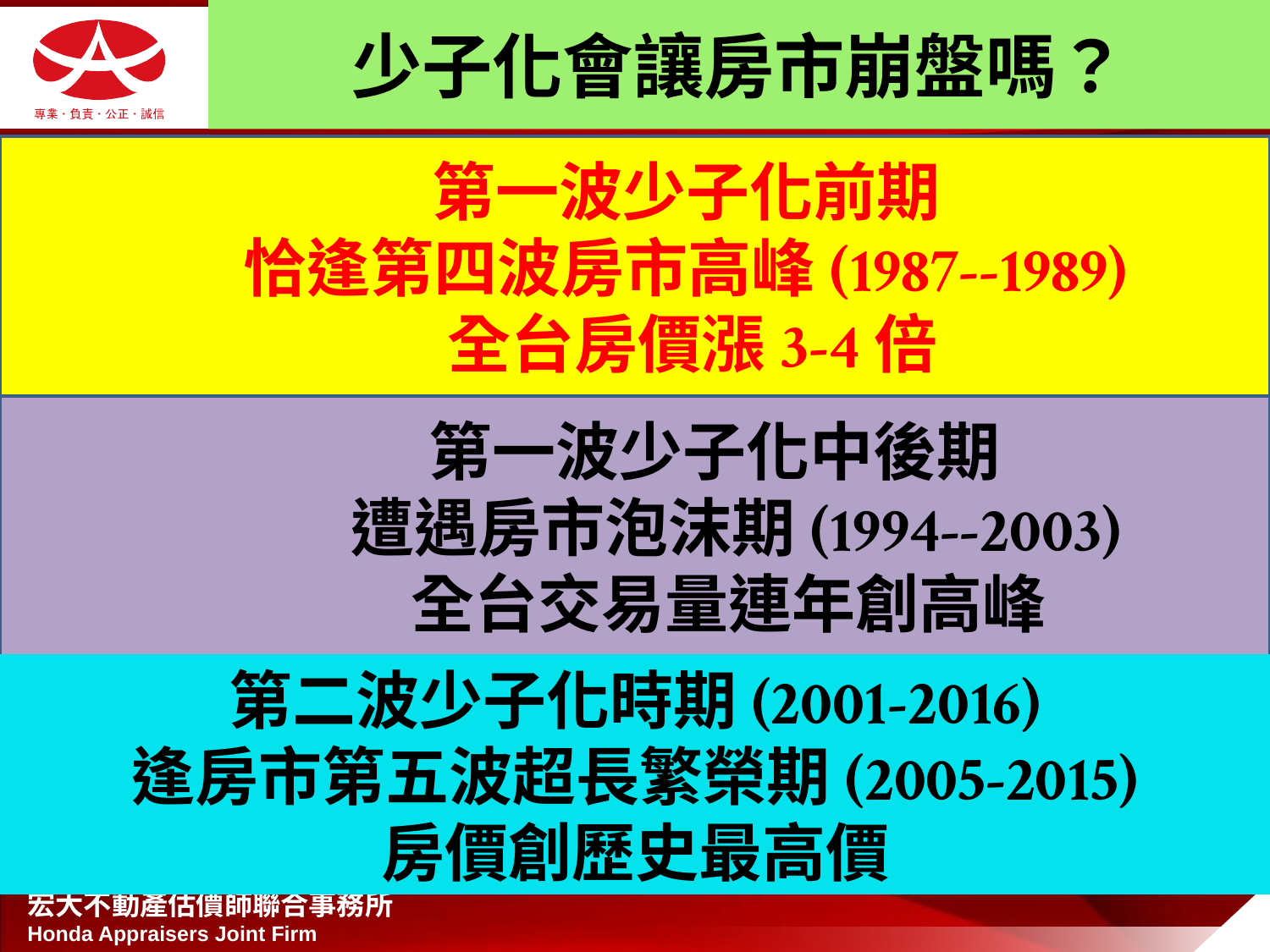

# 少子化會讓房市崩盤嗎？
      第一波少子化前期
      恰逢第四波房市高峰(1987--1989)
       全台房價漲3-4倍

          第一波少子化中後期
             遭遇房市泡沫期(1994--2003)
            全台交易量連年創高峰
第二波少子化時期(2001-2016)
逢房市第五波超長繁榮期(2005-2015)
房價創歷史最高價